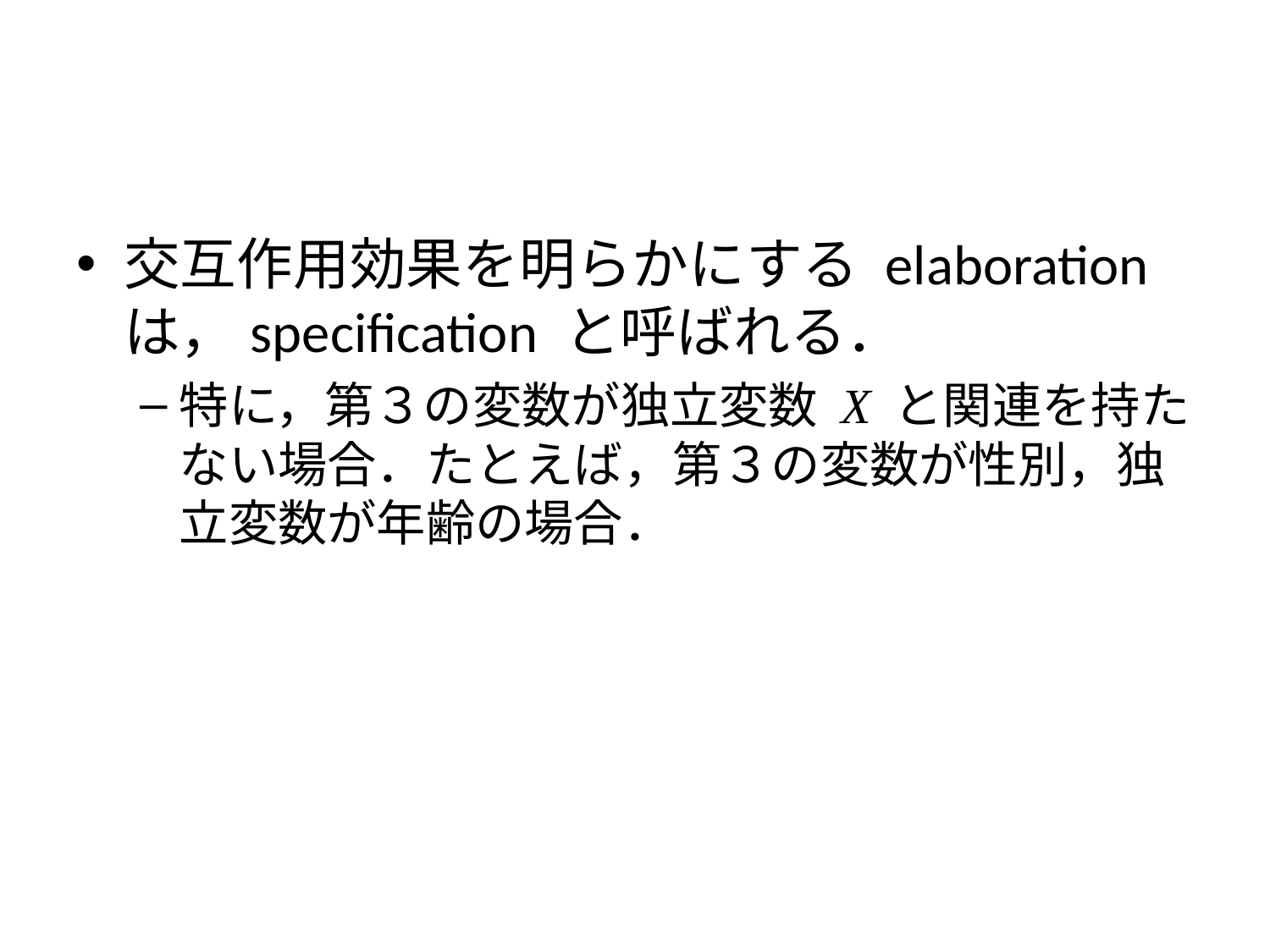

#
交互作用効果を明らかにする elaboration は，specification と呼ばれる．
特に，第３の変数が独立変数 X と関連を持たない場合．たとえば，第３の変数が性別，独立変数が年齢の場合．